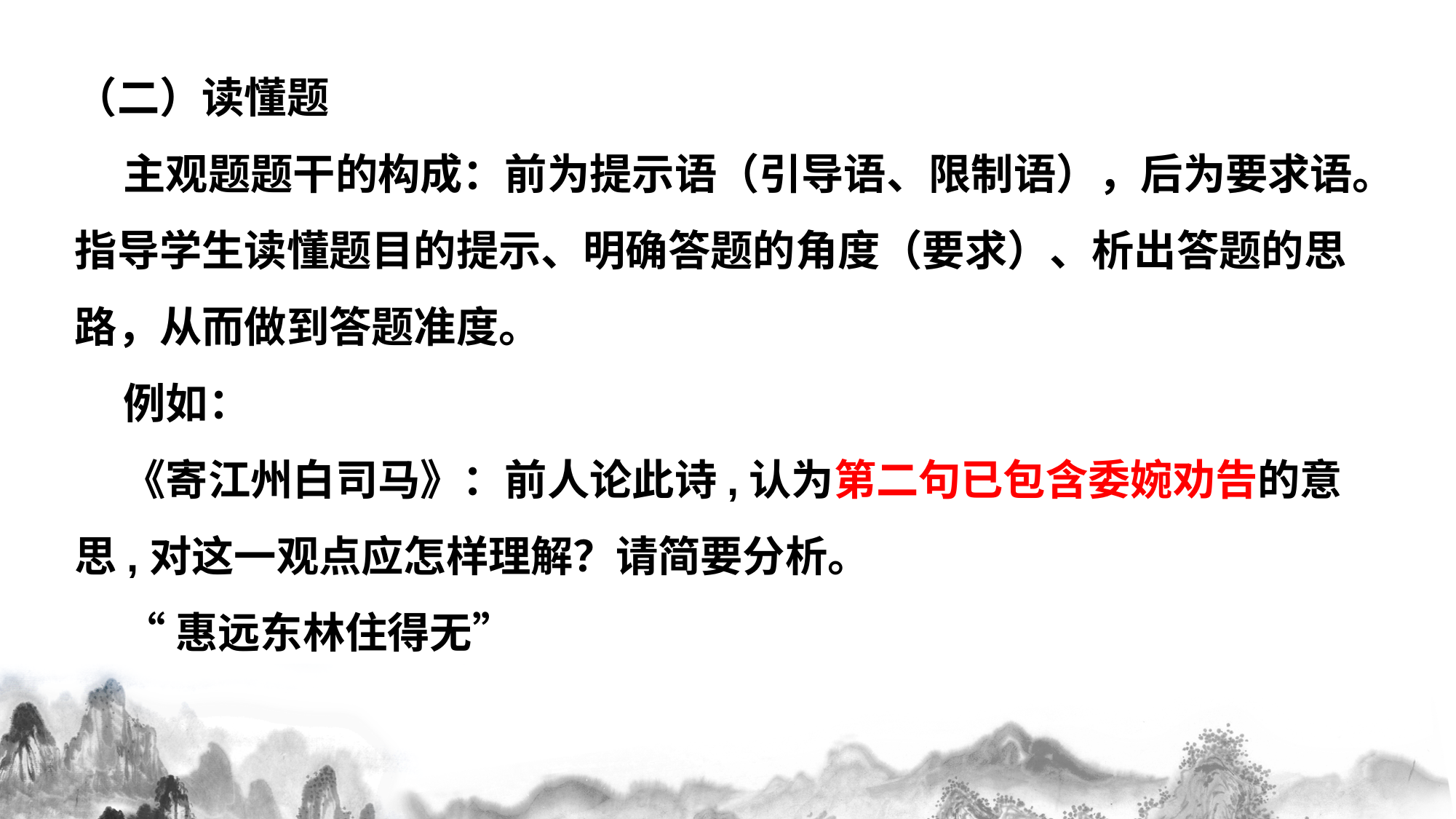

（二）读懂题
    主观题题干的构成：前为提示语（引导语、限制语），后为要求语。指导学生读懂题目的提示、明确答题的角度（要求）、析出答题的思路，从而做到答题准度。
    例如：
    《寄江州白司马》：前人论此诗,认为第二句已包含委婉劝告的意思,对这一观点应怎样理解？请简要分析。
     “惠远东林住得无”